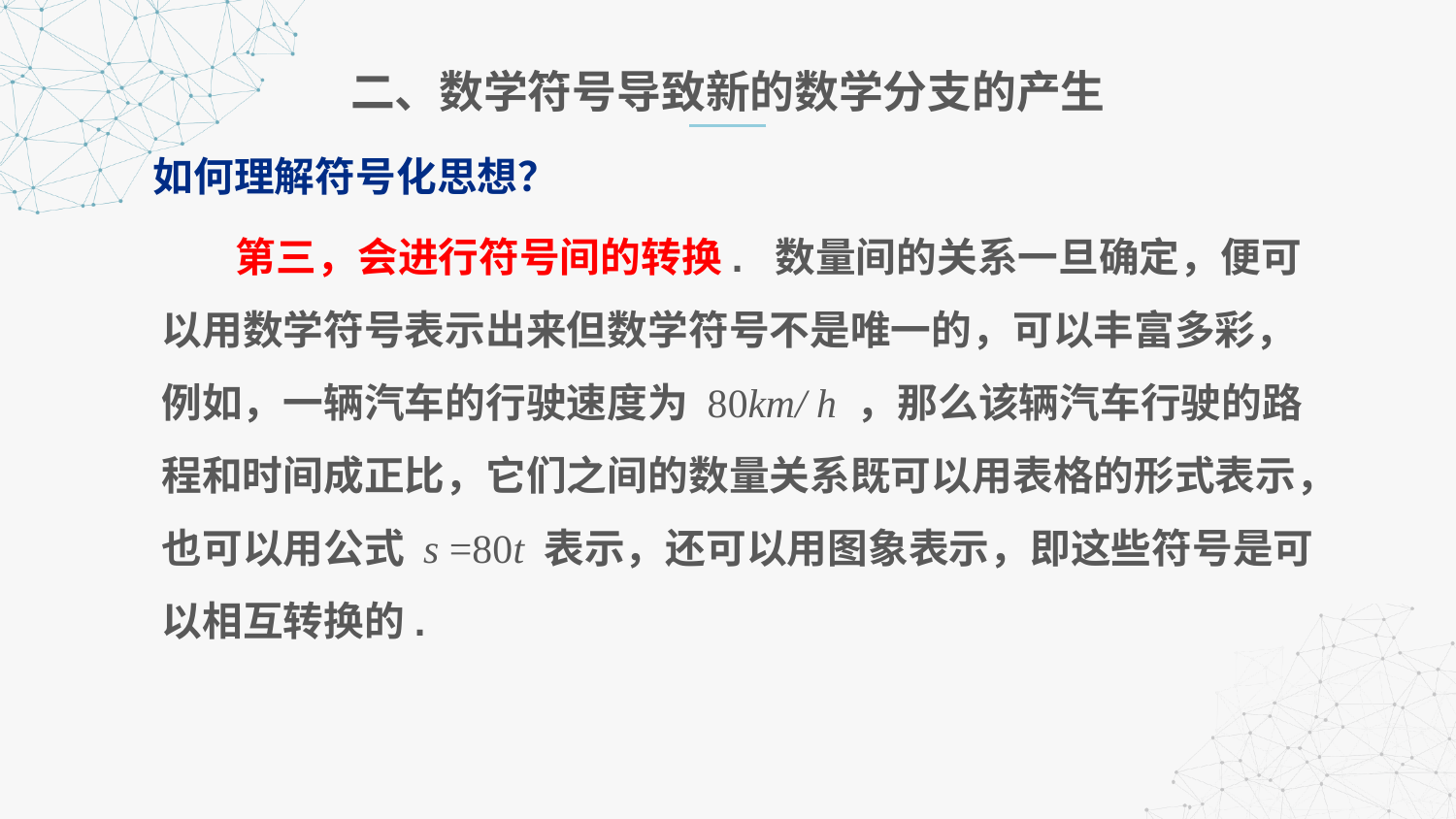

二、数学符号导致新的数学分支的产生
如何理解符号化思想？
       第三，会进行符号间的转换.  数量间的关系一旦确定，便可以用数学符号表示出来但数学符号不是唯一的，可以丰富多彩，例如，一辆汽车的行驶速度为 80km/ h ，那么该辆汽车行驶的路程和时间成正比，它们之间的数量关系既可以用表格的形式表示，也可以用公式 s =80t 表示，还可以用图象表示，即这些符号是可以相互转换的.